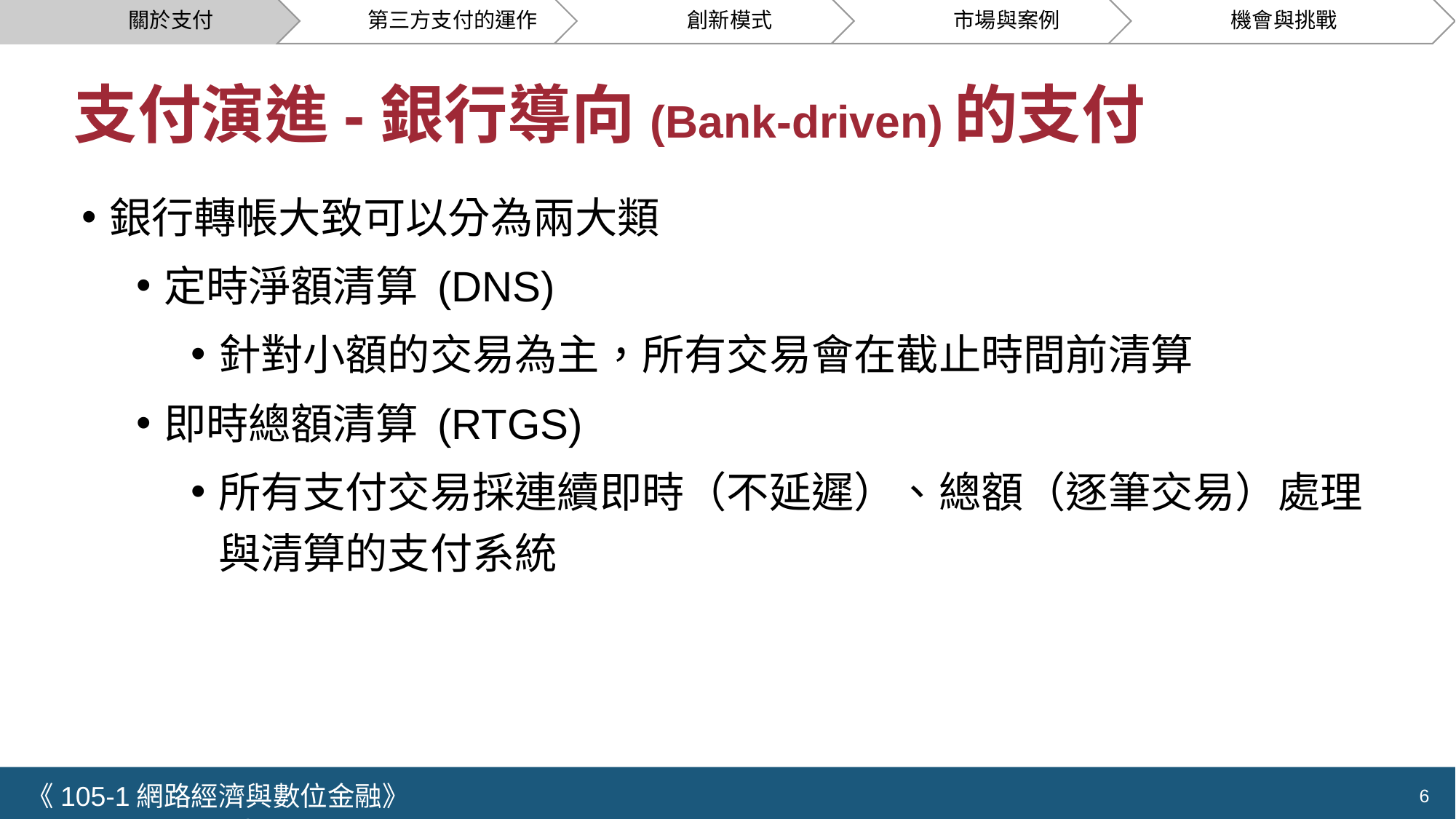

關於支付
第三方支付的運作
創新模式
市場與案例
機會與挑戰
# 支付演進-銀行導向(Bank-driven)的支付
銀行轉帳大致可以分為兩大類
定時淨額清算 (DNS)
針對小額的交易為主，所有交易會在截止時間前清算
即時總額清算 (RTGS)
所有支付交易採連續即時（不延遲）、總額（逐筆交易）處理與清算的支付系統

《105-1網路經濟與數位金融》                                                                                                                                             NCTU.IIM.IEBI Lab
6